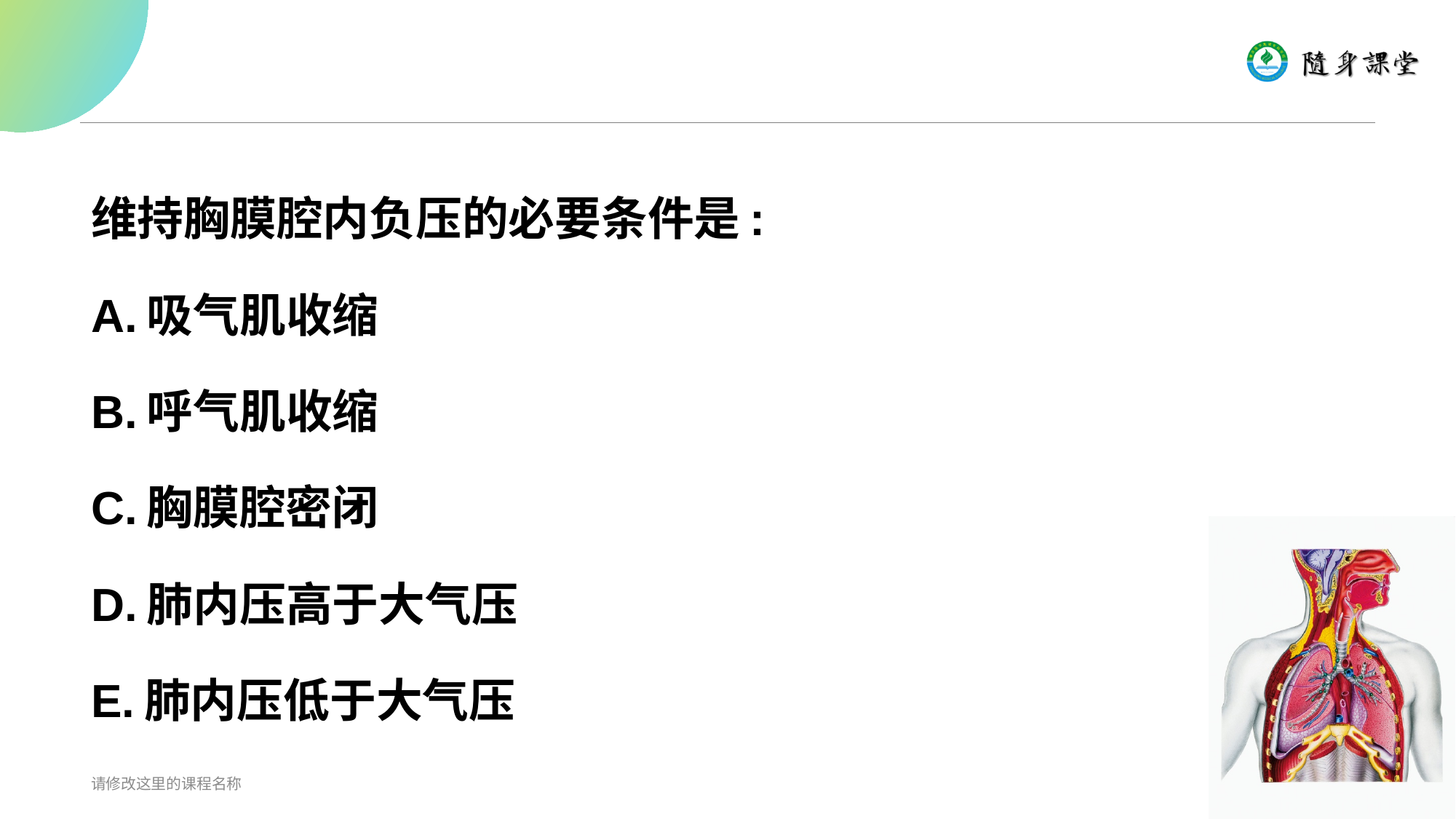

#
维持胸膜腔内负压的必要条件是:
A.吸气肌收缩
B.呼气肌收缩
C.胸膜腔密闭
D.肺内压高于大气压
E.肺内压低于大气压
请修改这里的课程名称
40